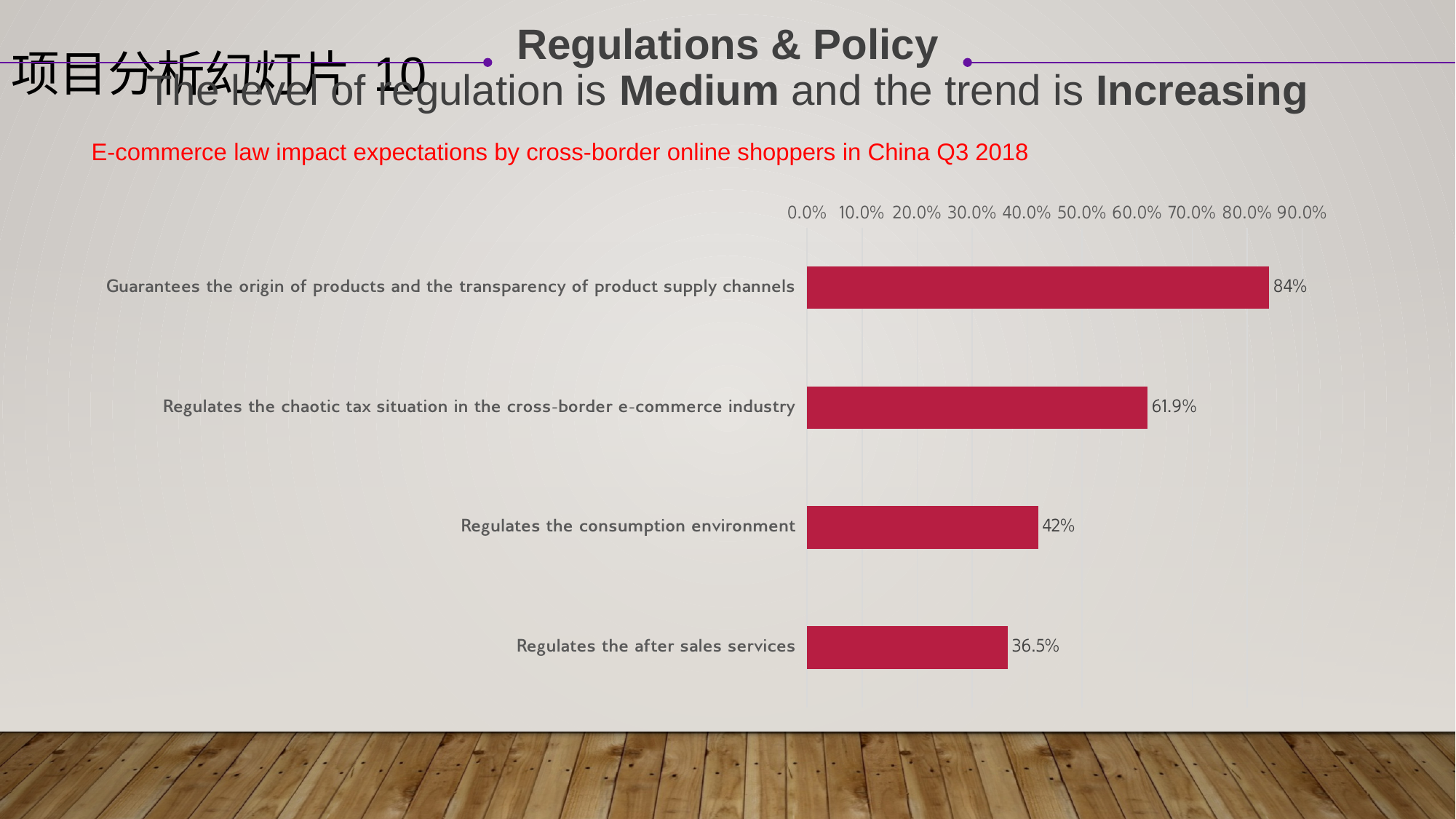

Regulations & Policy
The level of regulation is Medium and the trend is Increasing
项目分析幻灯片 10
E-commerce law impact expectations by cross-border online shoppers in China Q3 2018

### Chart

| Category | Share of respondents |
|---|---|
| Guarantees the origin of products and the transparency of product supply channels | 0.8400000000000001 |
| Regulates the chaotic tax situation in the cross-border e-commerce industry | 0.6190000000000001 |
| Regulates the consumption environment | 0.42000000000000004 |
| Regulates the after sales services | 0.3650000000000001 |